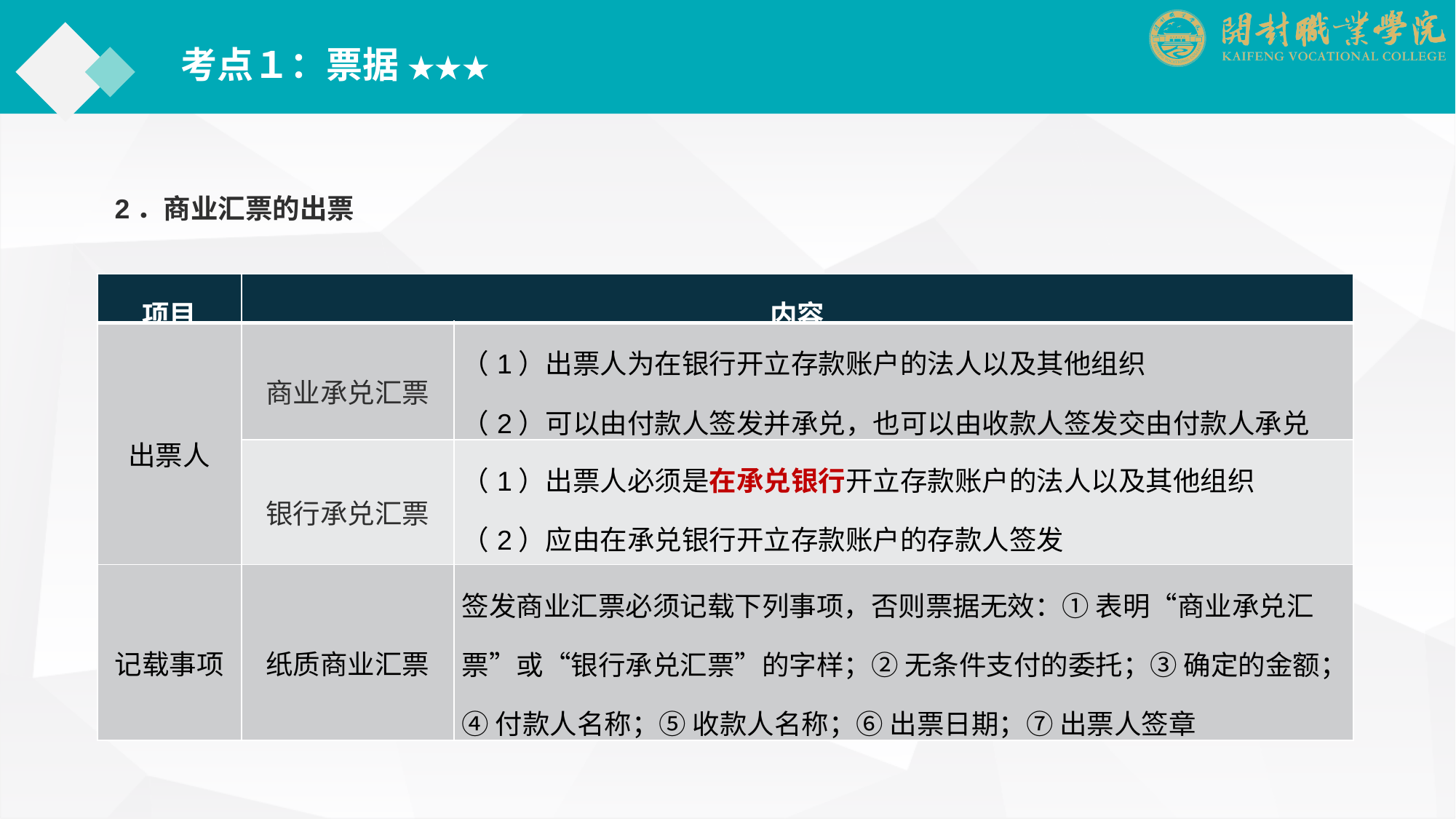

考点１：票据 ★★★
2．商业汇票的出票
| 项目 | 内容 |  |
| --- | --- | --- |
| 出票人 | 商业承兑汇票 | （1）出票人为在银行开立存款账户的法人以及其他组织 （2）可以由付款人签发并承兑，也可以由收款人签发交由付款人承兑 |
|  | 银行承兑汇票 | （1）出票人必须是在承兑银行开立存款账户的法人以及其他组织 （2）应由在承兑银行开立存款账户的存款人签发 |
| 记载事项 | 纸质商业汇票 | 签发商业汇票必须记载下列事项，否则票据无效：① 表明“商业承兑汇票”或“银行承兑汇票”的字样；② 无条件支付的委托；③ 确定的金额；④ 付款人名称；⑤ 收款人名称；⑥ 出票日期；⑦ 出票人签章 |